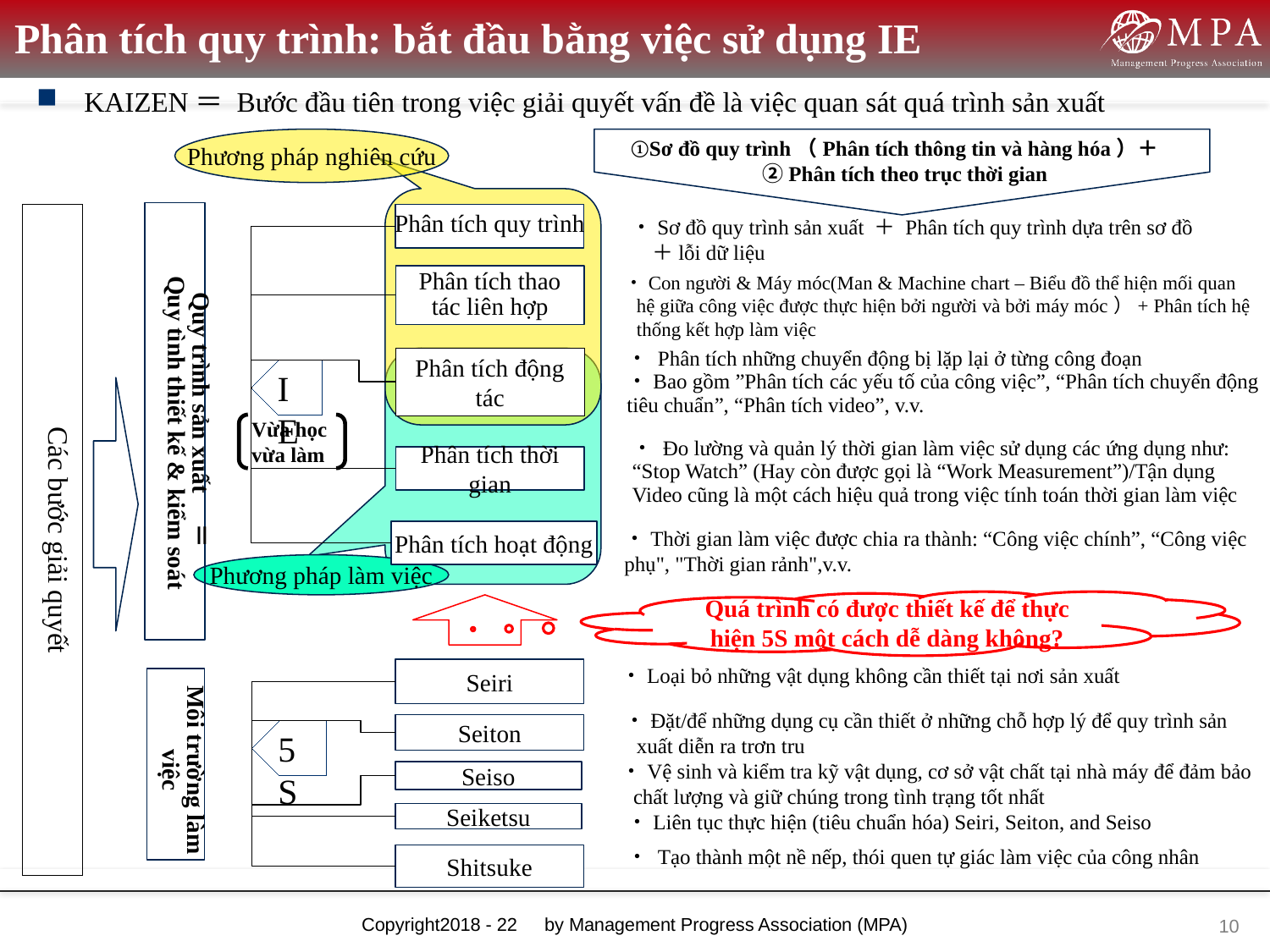

Phân tích quy trình: bắt đầu bằng việc sử dụng IE
KAIZEN＝ Bước đầu tiên trong việc giải quyết vấn đề là việc quan sát quá trình sản xuất

①Sơ đồ quy trình（Phân tích thông tin và hàng hóa）＋　②Phân tích theo trục thời gian
Phương pháp nghiên cứu

Quy trình sản xuất　＝
Quy tình thiết kế & kiểm soát
Các bước giải quyết
Phân tích quy trình
・Sơ đồ quy trình sản xuất ＋ Phân tích quy trình dựa trên sơ đồ
　＋lỗi dữ liệu

IE
Vừa học
vừa làm
・Con người & Máy móc(Man & Machine chart – Biểu đồ thể hiện mối quan hệ giữa công việc được thực hiện bởi người và bởi máy móc）+ Phân tích hệ thống kết hợp làm việc
Phân tích thao tác liên hợp
・ Phân tích những chuyển động bị lặp lại ở từng công đoạn
・Bao gồm ”Phân tích các yếu tố của công việc”, “Phân tích chuyển động tiêu chuẩn”, “Phân tích video”, v.v.

Phương pháp làm việc
Phân tích động tác

・ Đo lường và quản lý thời gian làm việc sử dụng các ứng dụng như: “Stop Watch” (Hay còn được gọi là “Work Measurement”)/Tận dụng Video cũng là một cách hiệu quả trong việc tính toán thời gian làm việc
Phân tích thời gian
・Thời gian làm việc được chia ra thành: “Công việc chính”, “Công việc phụ", "Thời gian rảnh",v.v.
Phân tích hoạt động
Quá trình có được thiết kế để thực
 hiện 5S một cách dễ dàng không?

・Loại bỏ những vật dụng không cần thiết tại nơi sản xuất
Seiri
Môi trường làm việc

・Đặt/để những dụng cụ cần thiết ở những chỗ hợp lý để quy trình sản xuất diễn ra trơn tru
Seiton
5S
・Vệ sinh và kiểm tra kỹ vật dụng, cơ sở vật chất tại nhà máy để đảm bảo chất lượng và giữ chúng trong tình trạng tốt nhất
Seiso
・Liên tục thực hiện (tiêu chuẩn hóa) Seiri, Seiton, and Seiso
Seiketsu
・ Tạo thành một nề nếp, thói quen tự giác làm việc của công nhân
Shitsuke